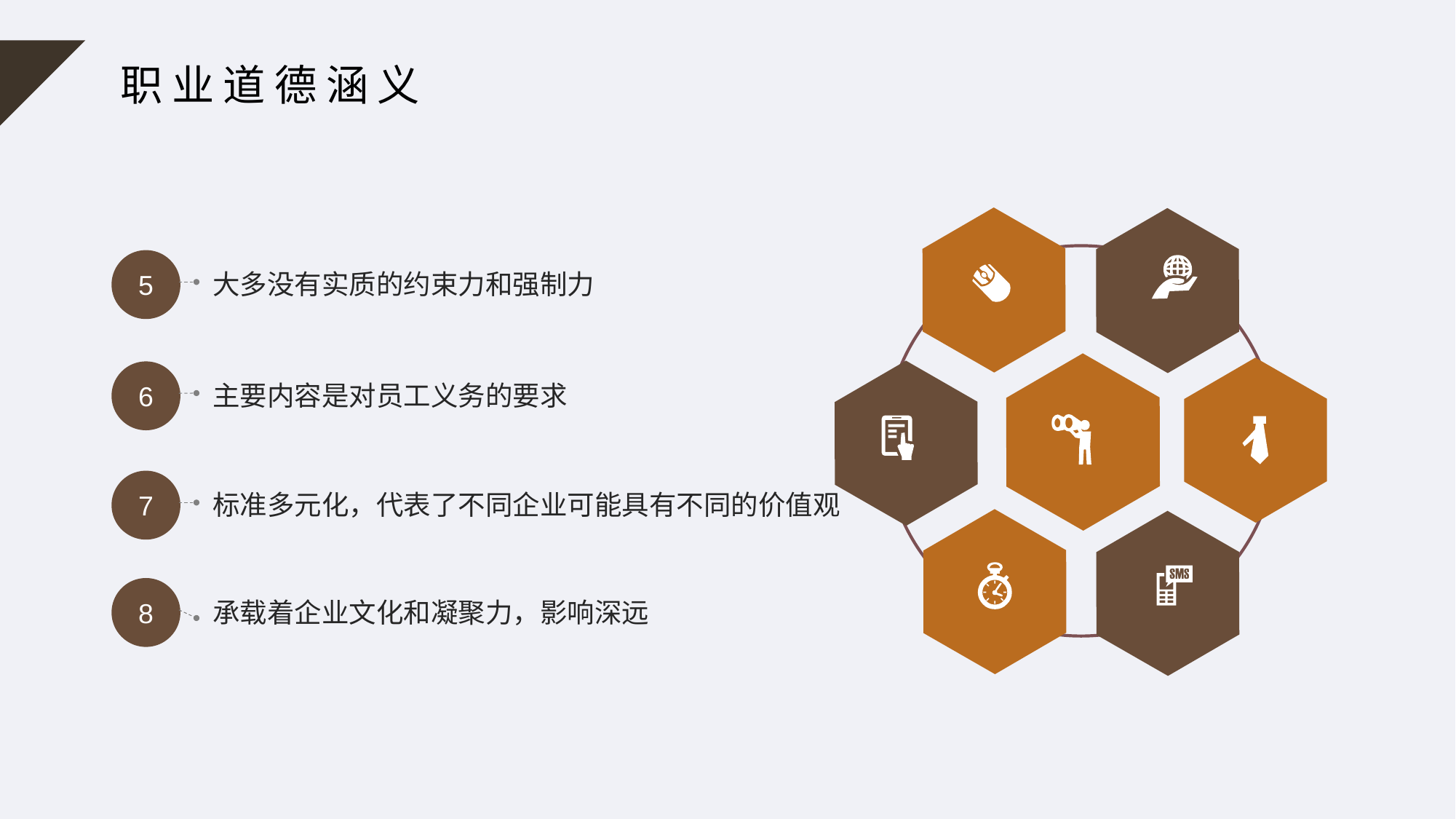

职业道德涵义

5

大多没有实质的约束力和强制力

6

主要内容是对员工义务的要求

7
标准多元化，代表了不同企业可能具有不同的价值观

8
承载着企业文化和凝聚力，影响深远